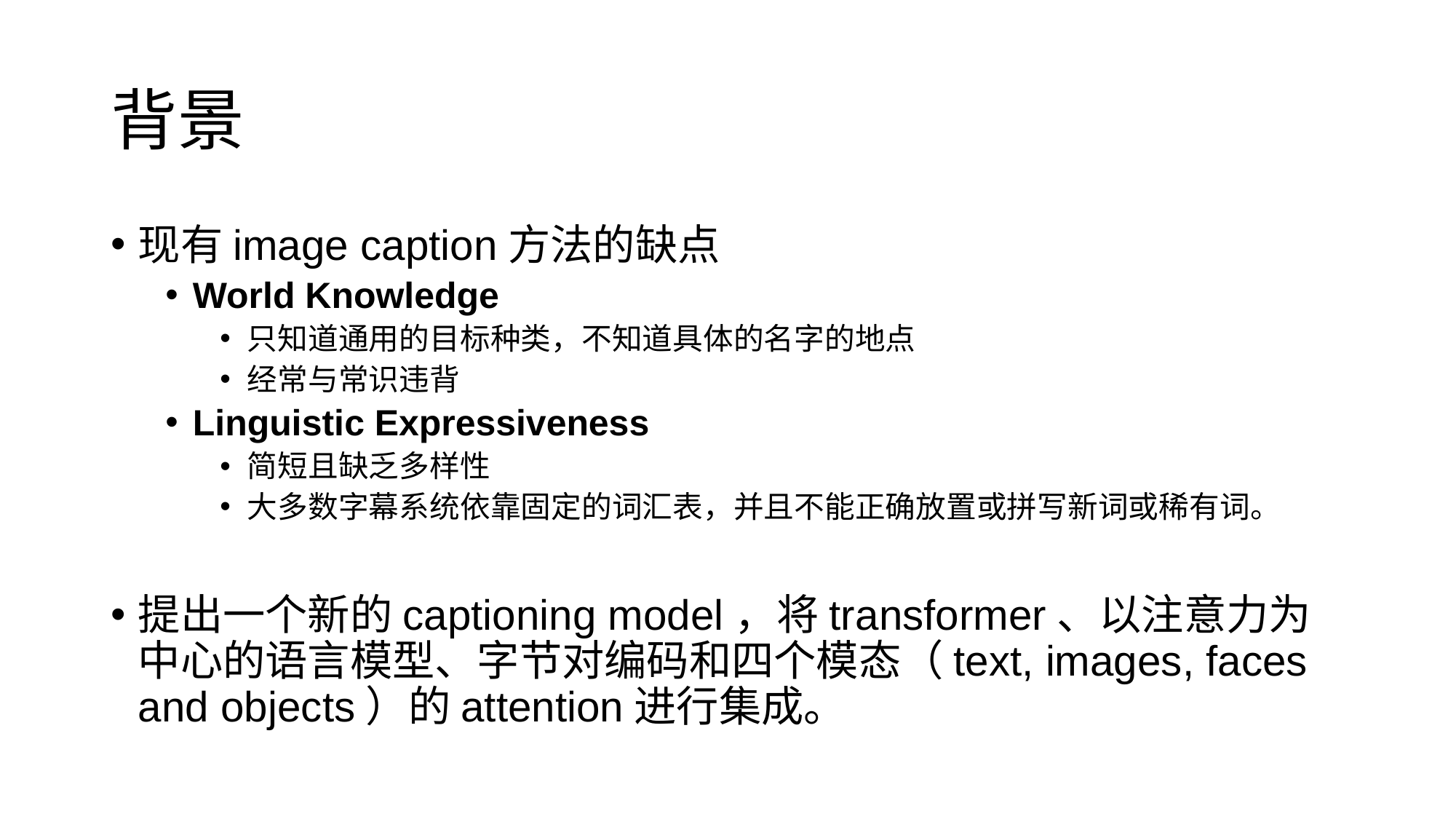

# 背景
现有image caption方法的缺点
World Knowledge
只知道通用的目标种类，不知道具体的名字的地点
经常与常识违背
Linguistic Expressiveness
简短且缺乏多样性
大多数字幕系统依靠固定的词汇表，并且不能正确放置或拼写新词或稀有词。

提出一个新的captioning model，将transformer、以注意力为中心的语言模型、字节对编码和四个模态（text, images, faces and objects）的attention进行集成。